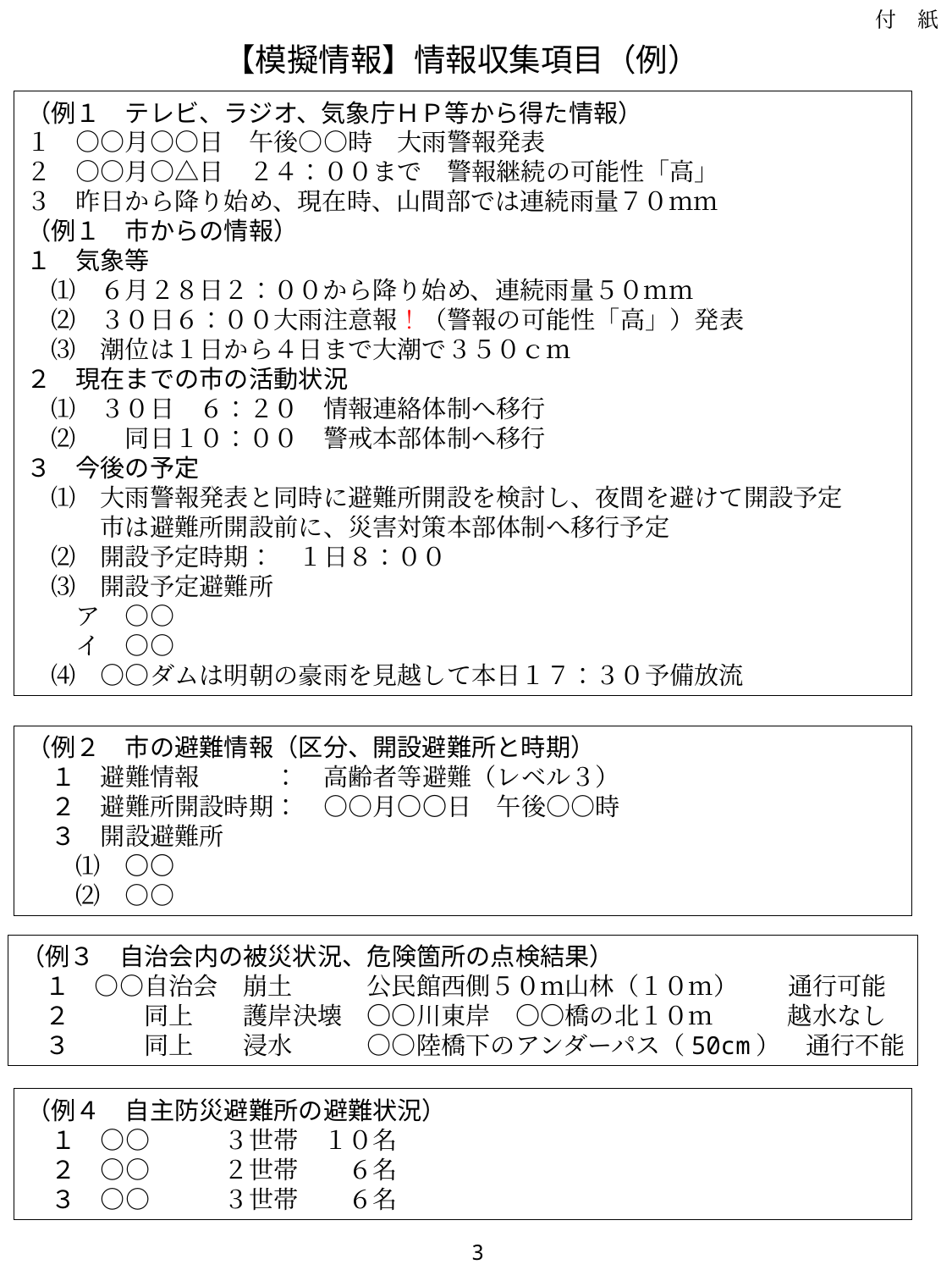

付　紙
【模擬情報】情報収集項目（例）
（例１　テレビ、ラジオ、気象庁ＨＰ等から得た情報）
１　○○月○○日　午後○○時　大雨警報発表
２　○○月○△日　２４：００まで　警報継続の可能性「高」
３　昨日から降り始め、現在時、山間部では連続雨量７０ｍｍ
（例１　市からの情報）
１　気象等
　⑴　６月２８日２：００から降り始め、連続雨量５０ｍｍ
　⑵　３０日６：００大雨注意報！（警報の可能性「高」）発表
　⑶　潮位は１日から４日まで大潮で３５０ｃｍ
２　現在までの市の活動状況
　⑴　３０日　６：２０　情報連絡体制へ移行
　⑵　　同日１０：００　警戒本部体制へ移行
３　今後の予定
　⑴　大雨警報発表と同時に避難所開設を検討し、夜間を避けて開設予定
　　　市は避難所開設前に、災害対策本部体制へ移行予定
　⑵　開設予定時期：　１日８：００
　⑶　開設予定避難所
　　ア　○○
　　イ　○○
　⑷　○○ダムは明朝の豪雨を見越して本日１７：３０予備放流
（例２　市の避難情報（区分、開設避難所と時期）
　１　避難情報　　　：　高齢者等避難（レベル３）
　２　避難所開設時期：　○○月〇〇日　午後○○時
　３　開設避難所
　　⑴　〇〇
　　⑵　○○
（例３　自治会内の被災状況、危険箇所の点検結果）
　１　○○自治会　崩土　　　公民館西側５０ｍ山林（１０ｍ）　　通行可能
　２　　　同上　　護岸決壊　〇〇川東岸　〇〇橋の北１０ｍ　　　越水なし
　３　　　同上　　浸水　　　○○陸橋下のアンダーパス（50cm）　通行不能
（例４　自主防災避難所の避難状況）
　１　○○　　　３世帯　１０名
　２　○○　　　２世帯　　６名
　３　○○　　　３世帯　　６名
3